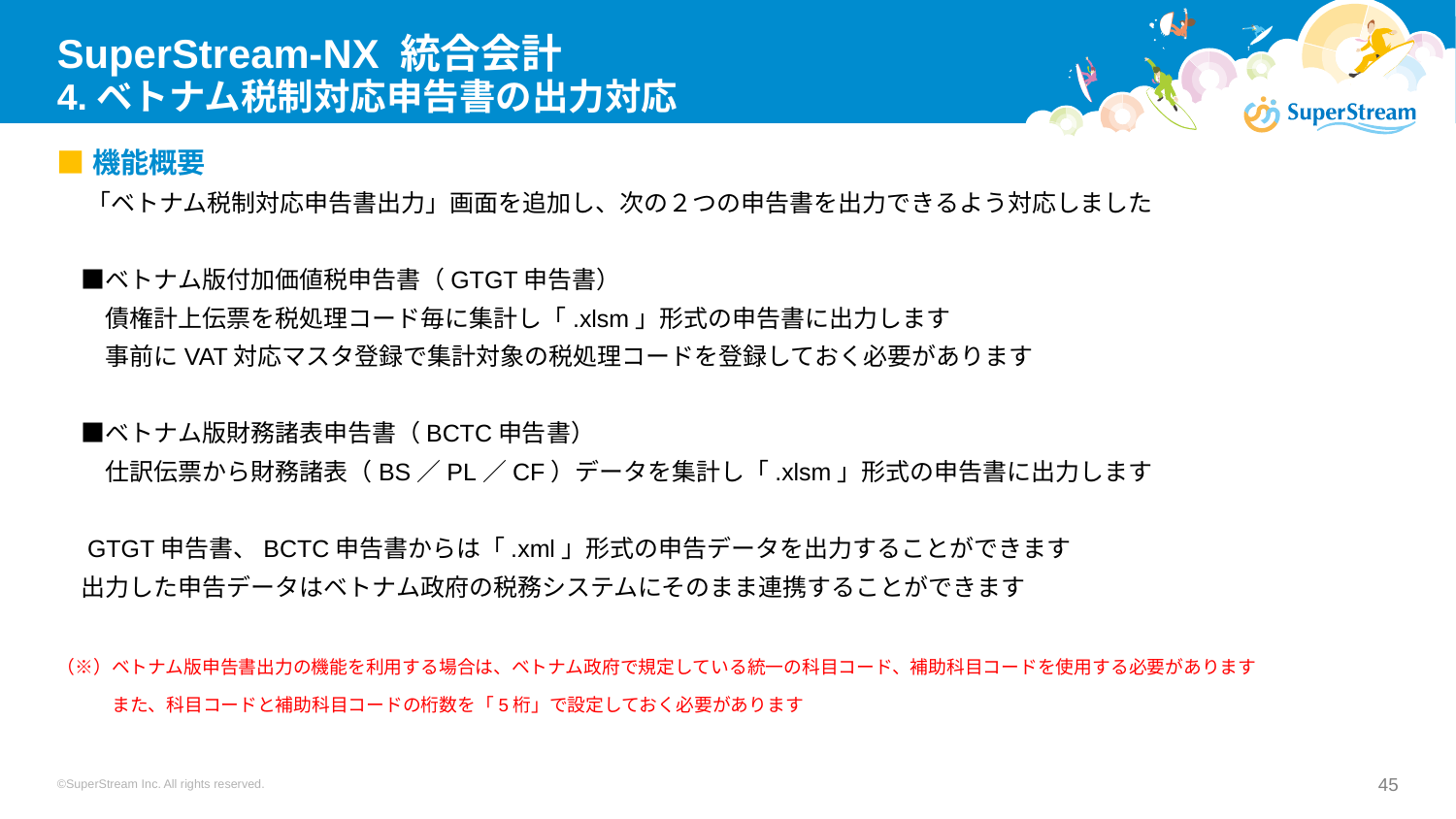

# SuperStream-NX 統合会計 4.ベトナム税制対応申告書の出力対応
■機能概要
　 「ベトナム税制対応申告書出力」画面を追加し、次の２つの申告書を出力できるよう対応しました

　■ベトナム版付加価値税申告書（GTGT申告書）
　　債権計上伝票を税処理コード毎に集計し「.xlsm」形式の申告書に出力します
　　事前にVAT対応マスタ登録で集計対象の税処理コードを登録しておく必要があります

　■ベトナム版財務諸表申告書（BCTC申告書）
　　仕訳伝票から財務諸表（BS／PL／CF）データを集計し「.xlsm」形式の申告書に出力します

　GTGT申告書、BCTC申告書からは「.xml」形式の申告データを出力することができます
　出力した申告データはベトナム政府の税務システムにそのまま連携することができます

（※）ベトナム版申告書出力の機能を利用する場合は、ベトナム政府で規定している統一の科目コード、補助科目コードを使用する必要があります
　　　また、科目コードと補助科目コードの桁数を「5桁」で設定しておく必要があります

©SuperStream Inc. All rights reserved.
45